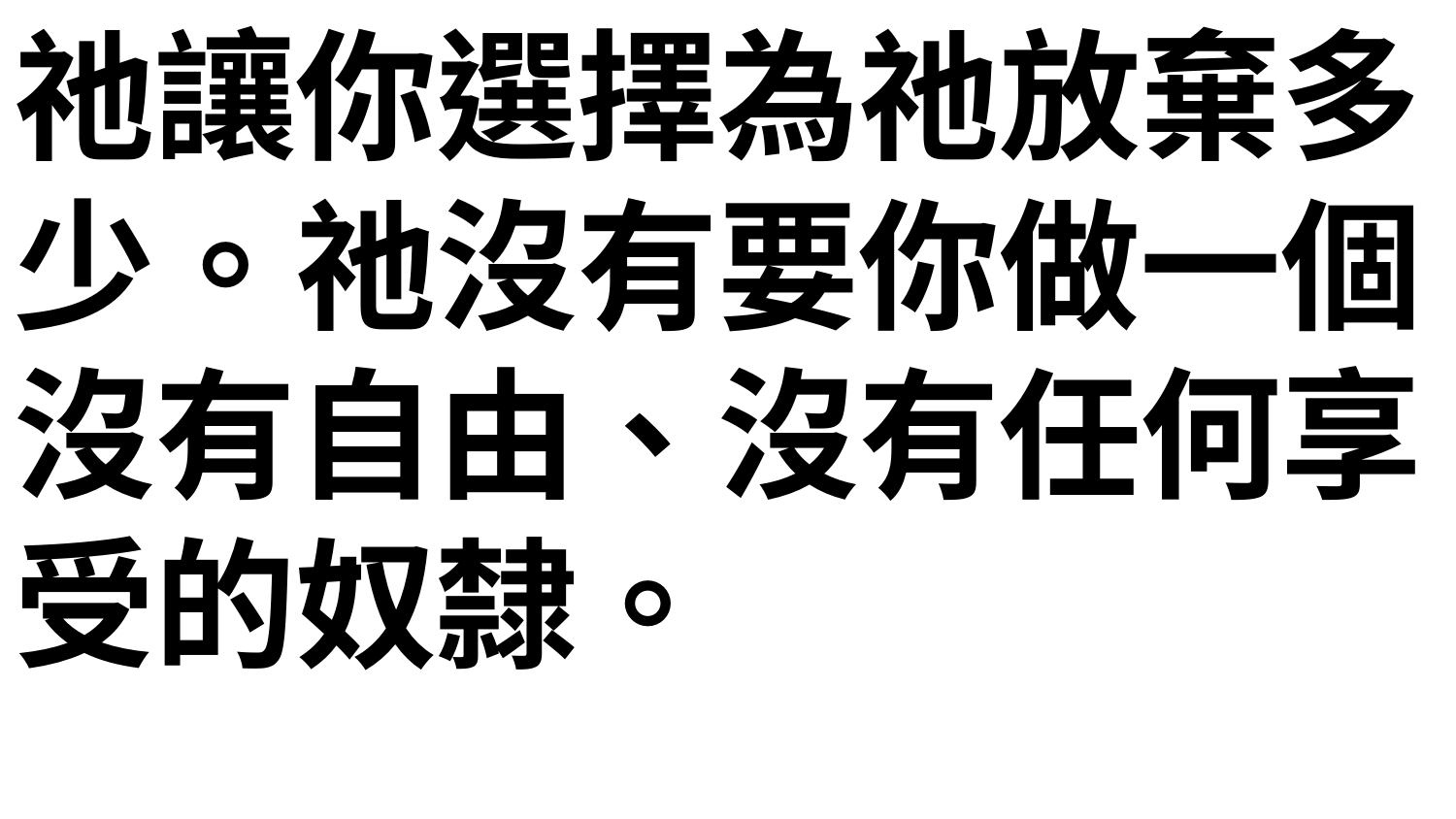

祂讓你選擇為祂放棄多少。祂沒有要你做一個沒有自由、沒有任何享受的奴隸。